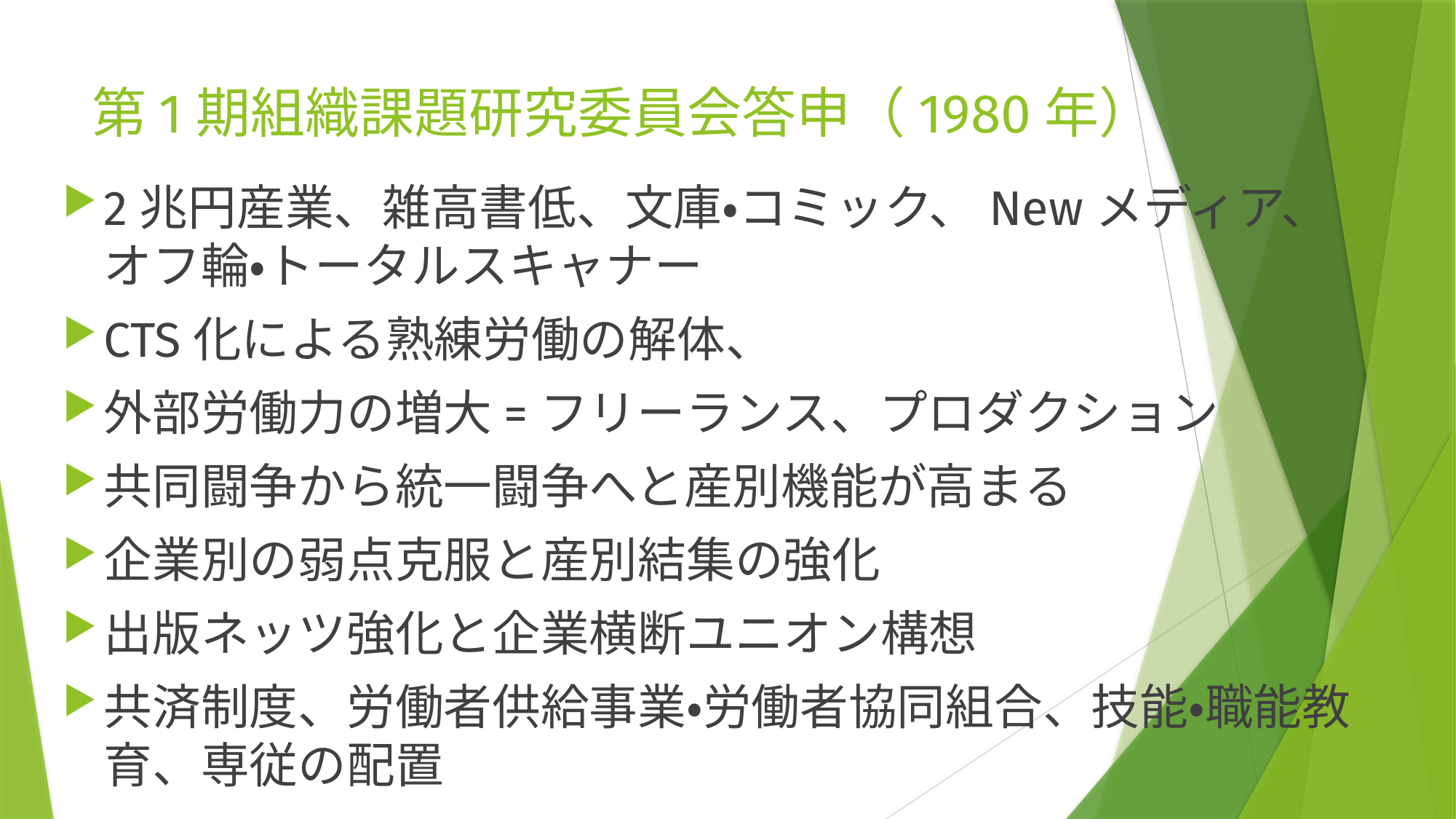

# 第1期組織課題研究委員会答申（1980年）
2兆円産業、雑高書低、文庫・コミック、Newメディア、オフ輪・トータルスキャナー
CTS化による熟練労働の解体、
外部労働力の増大=フリーランス、プロダクション
共同闘争から統一闘争へと産別機能が高まる
企業別の弱点克服と産別結集の強化
出版ネッツ強化と企業横断ユニオン構想
共済制度、労働者供給事業・労働者協同組合、技能・職能教育、専従の配置